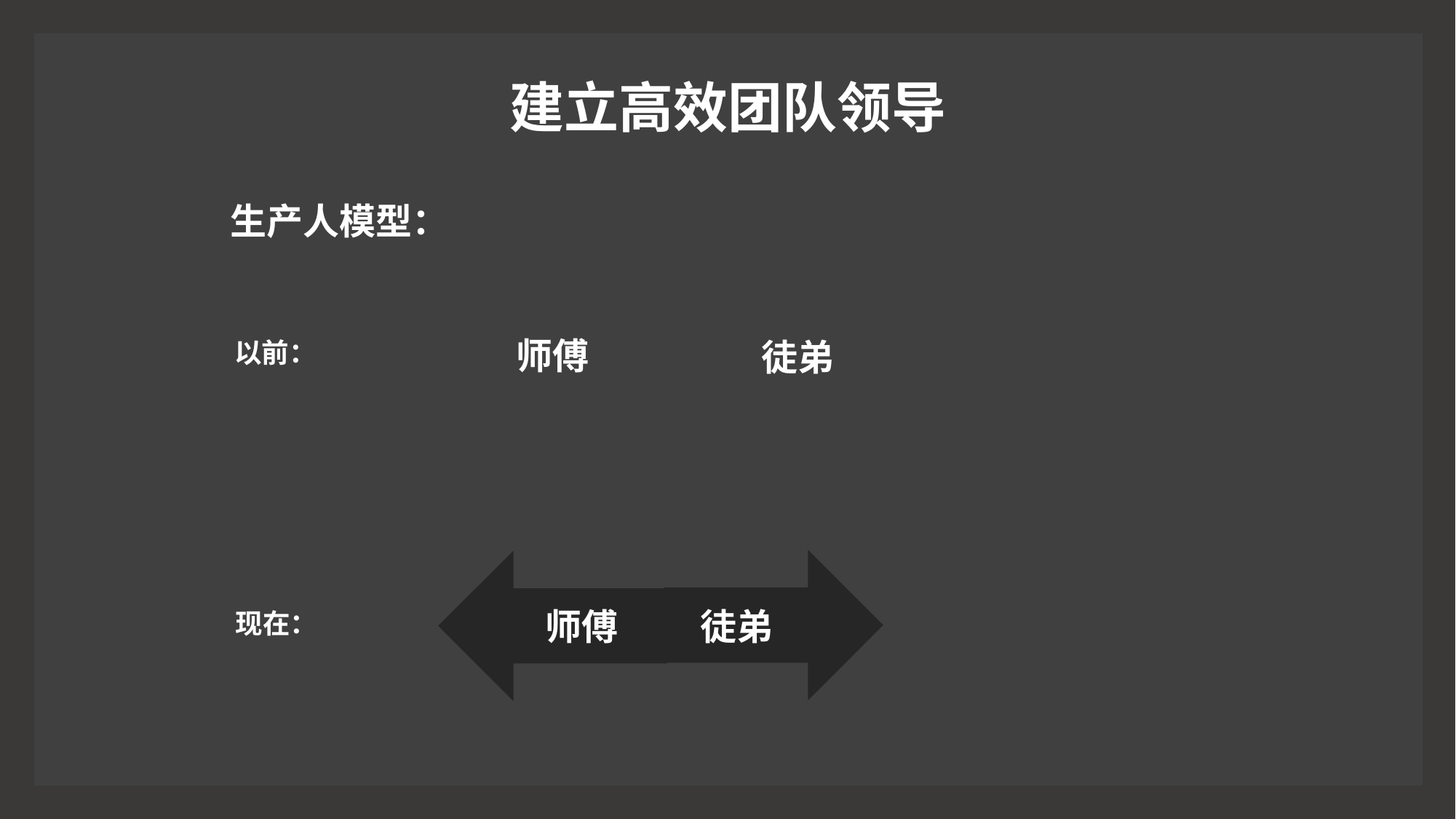

生产人模型：

徒弟

师傅
以前：

徒弟

师傅
现在：